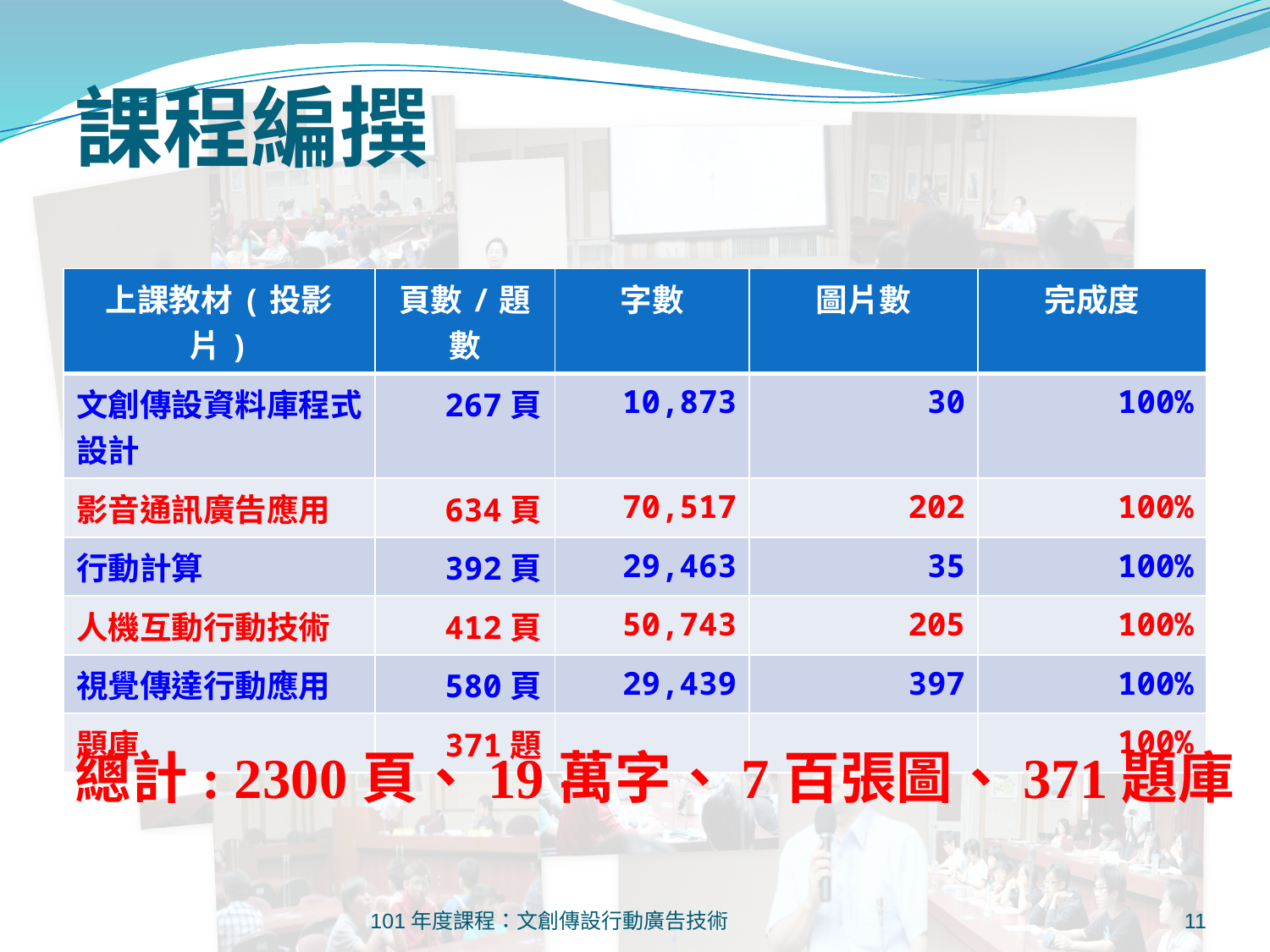

課程編撰
| 上課教材(投影片) | 頁數/題數 | 字數 | 圖片數 | 完成度 |
| --- | --- | --- | --- | --- |
| 文創傳設資料庫程式設計 | 267頁 | 10,873 | 30 | 100% |
| 影音通訊廣告應用 | 634頁 | 70,517 | 202 | 100% |
| 行動計算 | 392頁 | 29,463 | 35 | 100% |
| 人機互動行動技術 | 412頁 | 50,743 | 205 | 100% |
| 視覺傳達行動應用 | 580頁 | 29,439 | 397 | 100% |
| 題庫 | 371題 |  |  | 100% |
總計: 2300頁、19萬字、7百張圖、371題庫
101年度課程：文創傳設行動廣告技術
11